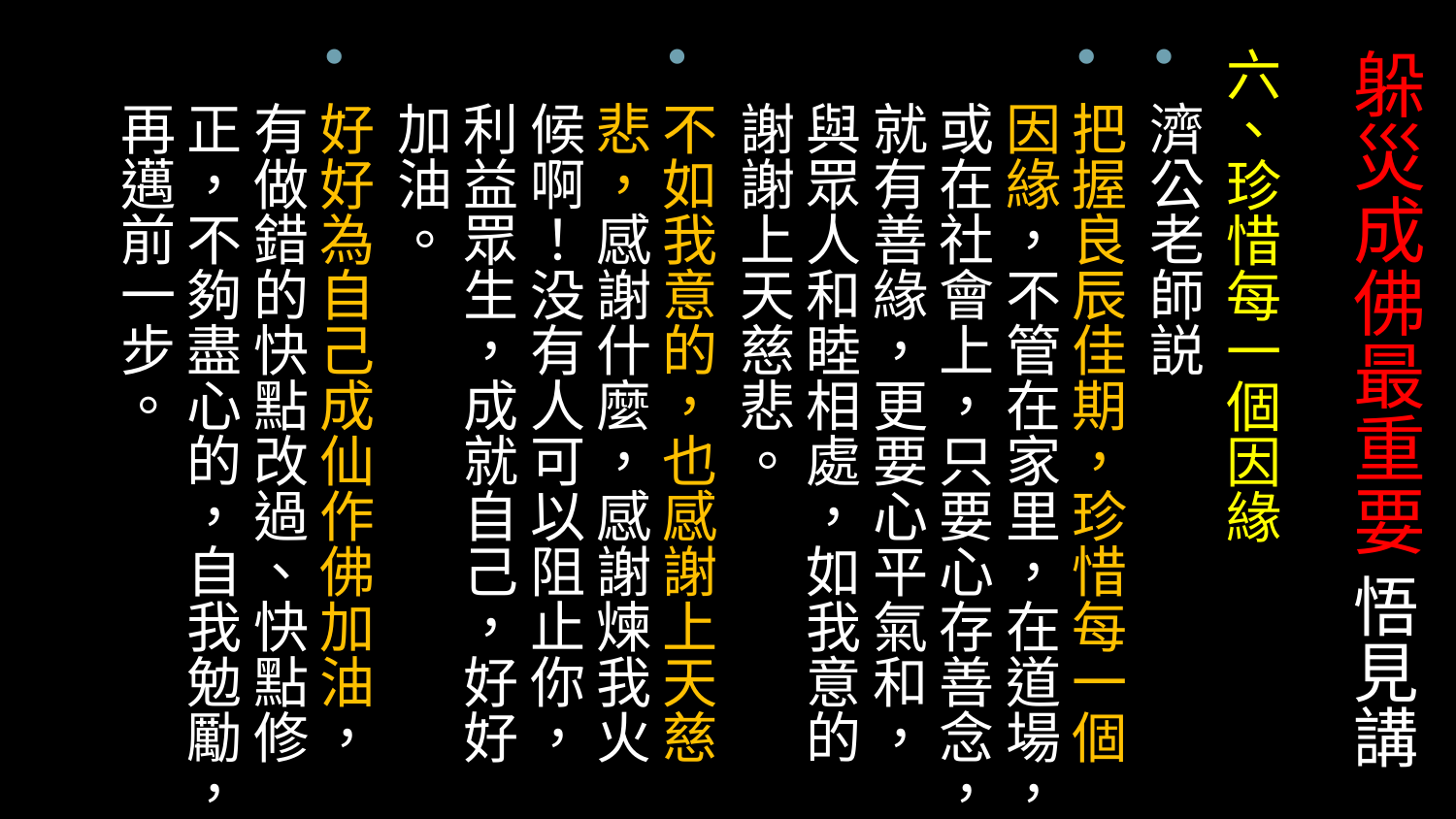

# 躲災成佛最重要 悟見講
六、珍惜每一個因緣
濟公老師説
把握良辰佳期，珍惜每一個因緣，不管在家里，在道場，或在社會上，只要心存善念，就有善緣，更要心平氣和，與眾人和睦相處，如我意的謝謝上天慈悲。
不如我意的，也感謝上天慈悲，感謝什麼，感謝煉我火候啊！没有人可以阻止你，利益眾生，成就自己，好好加油。
好好為自己成仙作佛加油，有做錯的快點改過、快點修正，不夠盡心的，自我勉勵，再邁前一步。